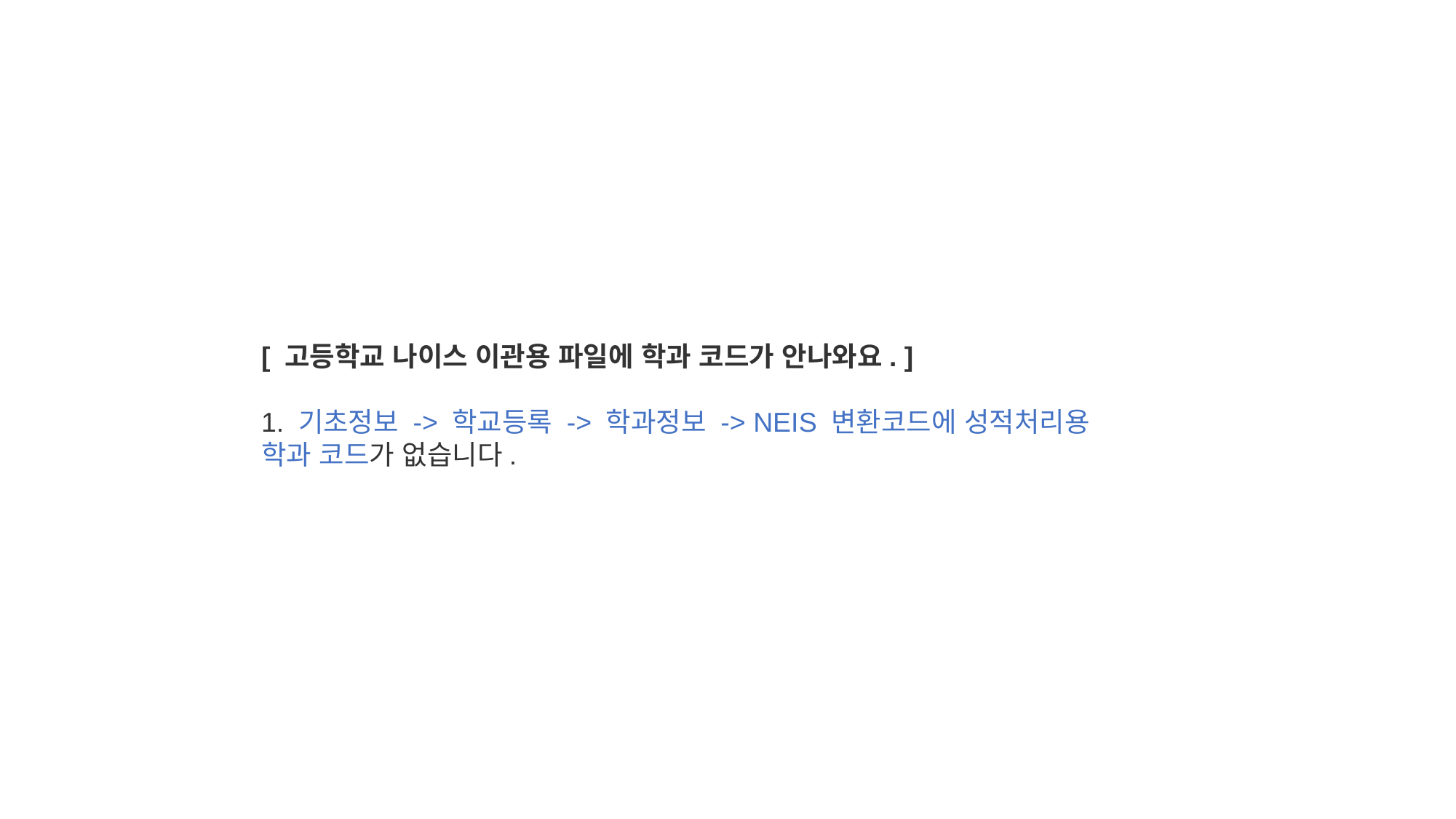

[ 고등학교 나이스 이관용 파일에 학과 코드가 안나와요. ]
1. 기초정보 -> 학교등록 -> 학과정보 -> NEIS 변환코드에 성적처리용 학과 코드가 없습니다.